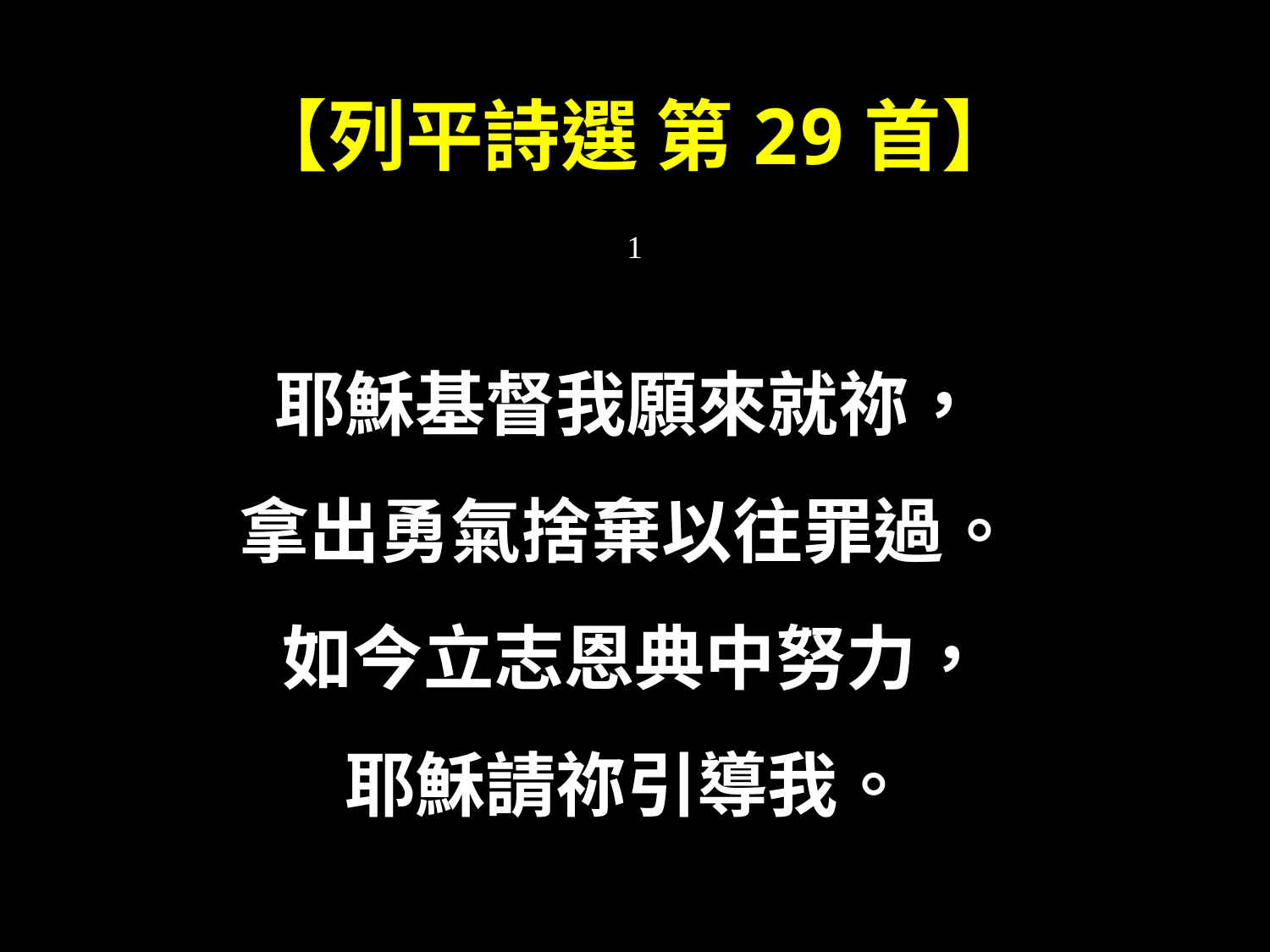

# 【列平詩選 第29首】
1
耶穌基督我願來就祢，
拿出勇氣捨棄以往罪過。
如今立志恩典中努力，
耶穌請祢引導我。